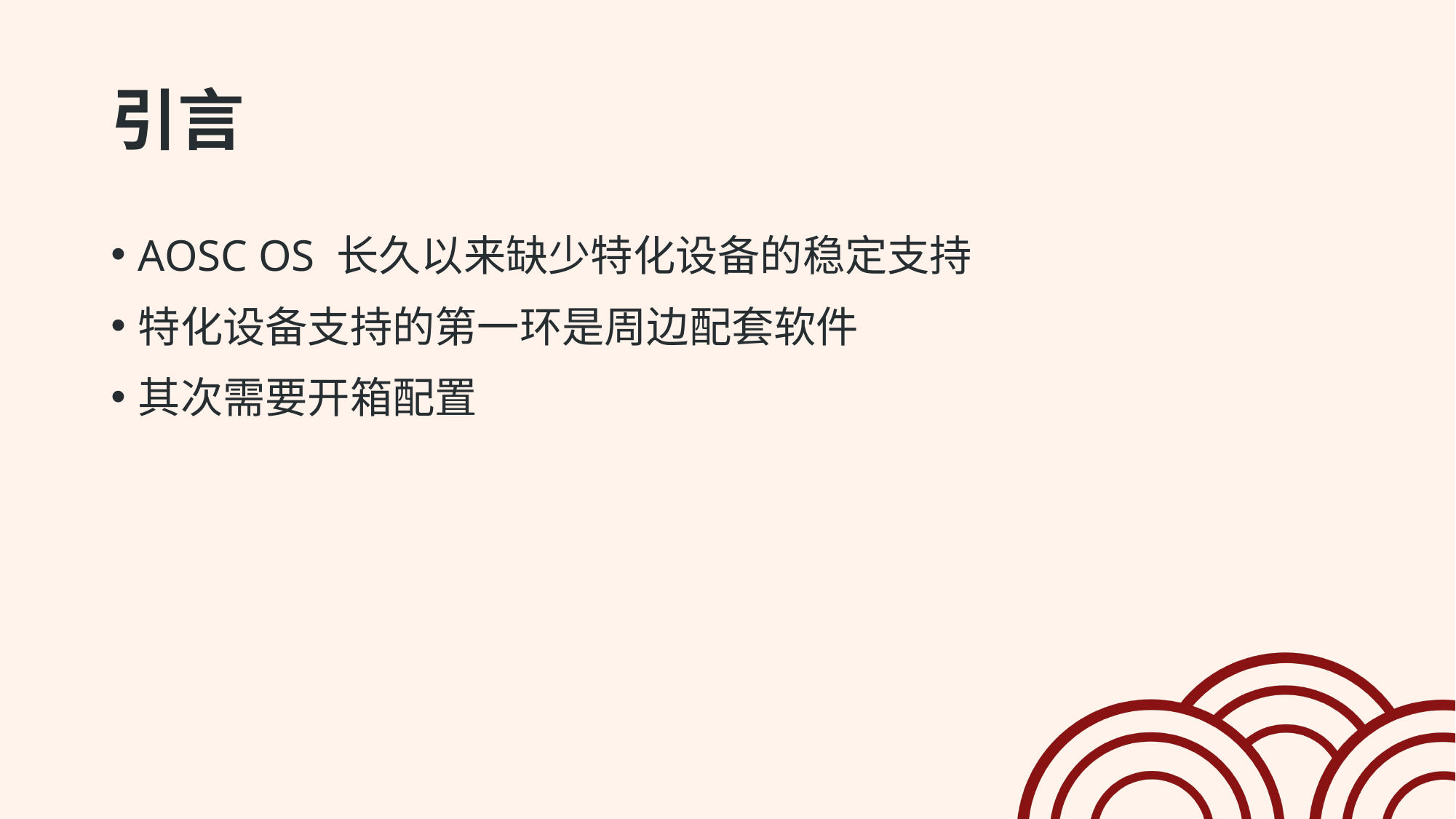

# 引言
AOSC OS 长久以来缺少特化设备的稳定支持
特化设备支持的第一环是周边配套软件
其次需要开箱配置